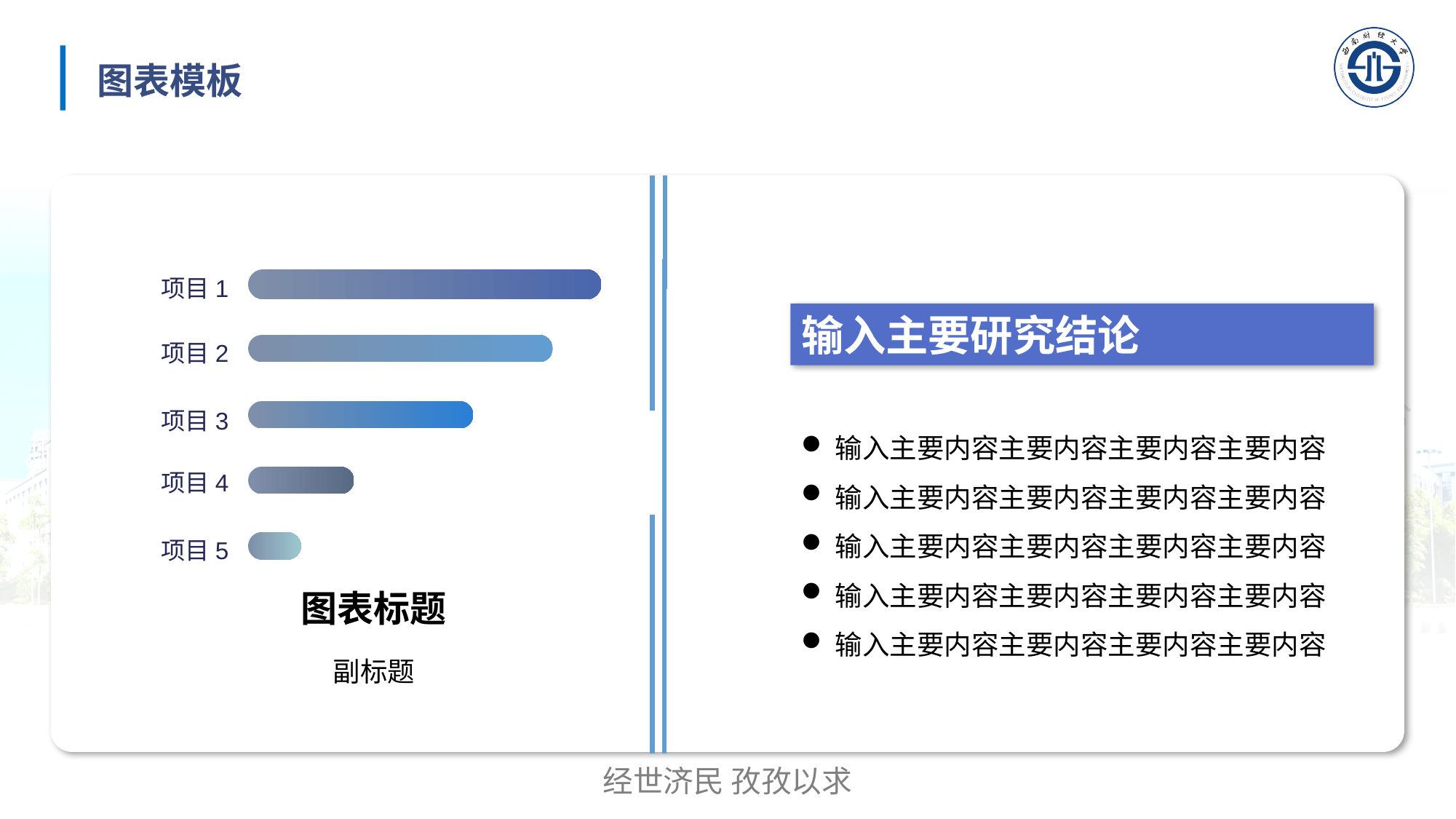

图表模板

项目1

项目2
项目3
项目4
项目5
输入主要研究结论
输入主要内容主要内容主要内容主要内容
输入主要内容主要内容主要内容主要内容
输入主要内容主要内容主要内容主要内容
输入主要内容主要内容主要内容主要内容
输入主要内容主要内容主要内容主要内容
图表标题
副标题